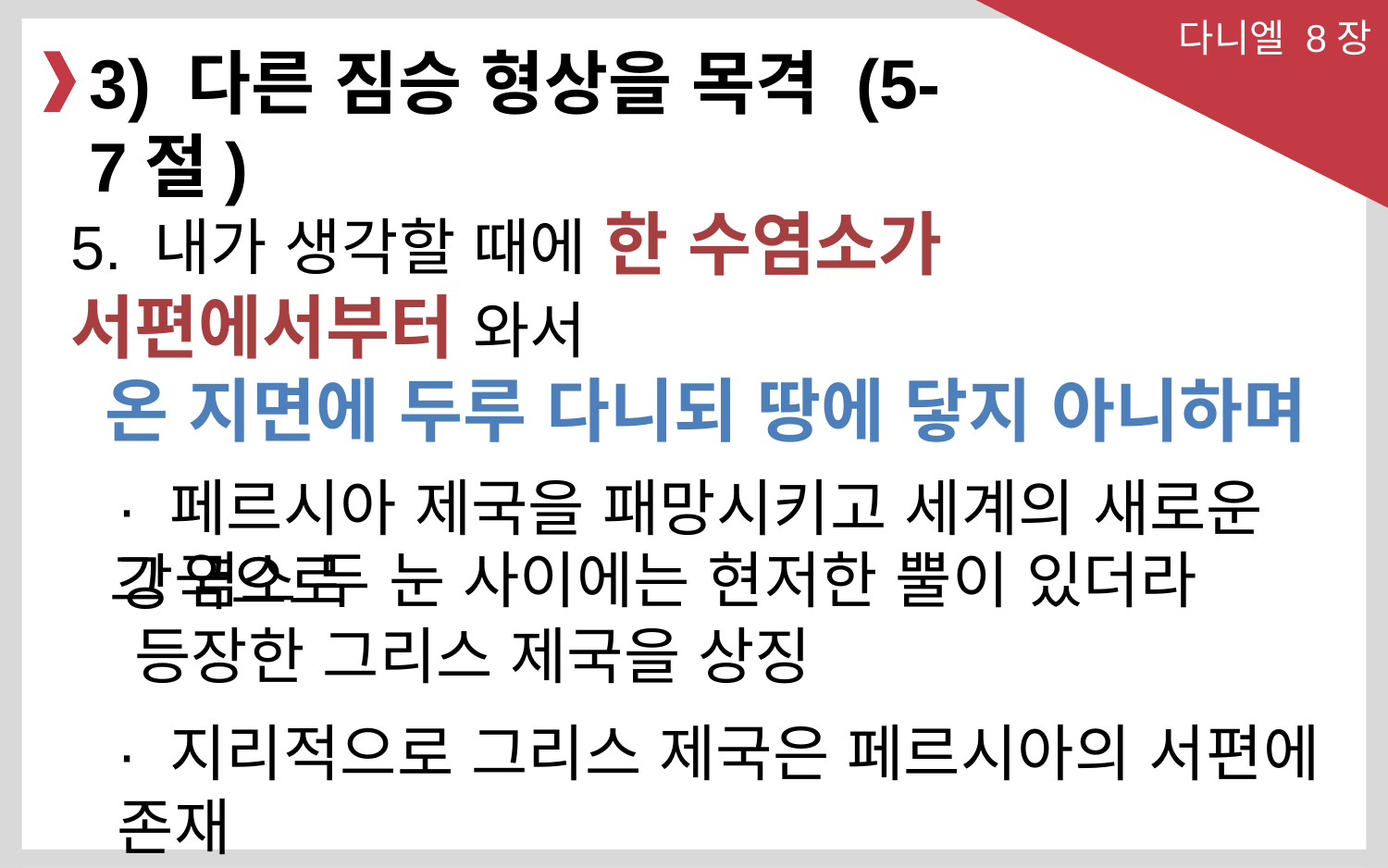

다니엘 8장
3) 다른 짐승 형상을 목격 (5-7절)

5. 내가 생각할 때에 한 수염소가 서편에서부터 와서
  온 지면에 두루 다니되 땅에 닿지 아니하며
  그 염소 두 눈 사이에는 현저한 뿔이 있더라
· 페르시아 제국을 패망시키고 세계의 새로운 강국으로
 등장한 그리스 제국을 상징
· 지리적으로 그리스 제국은 페르시아의 서편에 존재
· 그리스 제국의 정복 사업의 신속성을 암시